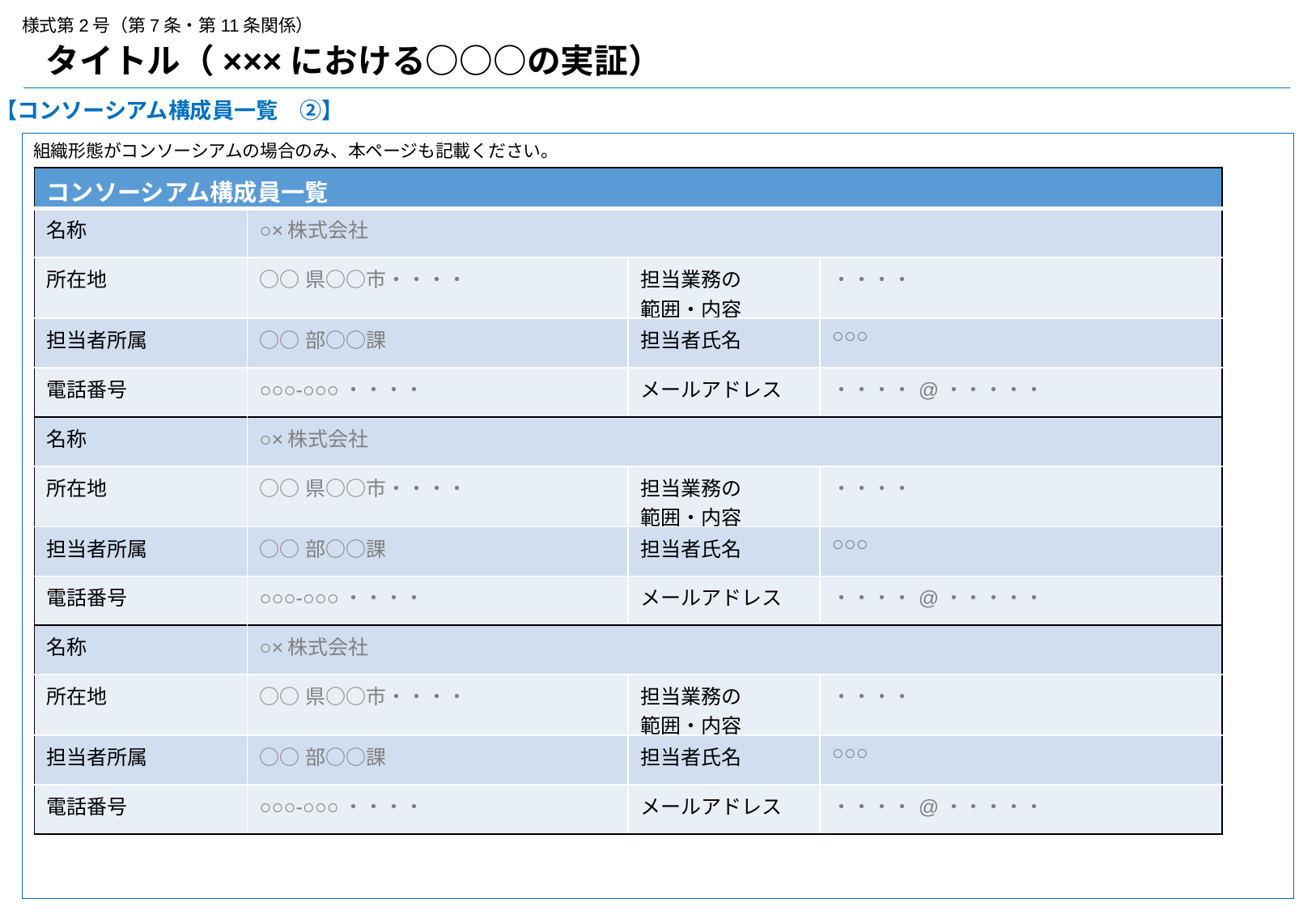

様式第2号（第7条・第11条関係）
　タイトル（×××における○○○の実証）
【コンソーシアム構成員一覧　②】

組織形態がコンソーシアムの場合のみ、本ページも記載ください。
| コンソーシアム構成員一覧 |  |  |  |
| --- | --- | --- | --- |
| 名称 | ○×株式会社 |  |  |
| 所在地 | ○○県○○市・・・・ | 担当業務の 範囲・内容 | ・・・・ |
| 担当者所属 | ○○部○○課 | 担当者氏名 | ○○○ |
| 電話番号 | ○○○-○○○・・・・ | メールアドレス | ・・・・@・・・・・ |
| 名称 | ○×株式会社 |  |  |
| --- | --- | --- | --- |
| 所在地 | ○○県○○市・・・・ | 担当業務の 範囲・内容 | ・・・・ |
| 担当者所属 | ○○部○○課 | 担当者氏名 | ○○○ |
| 電話番号 | ○○○-○○○・・・・ | メールアドレス | ・・・・@・・・・・ |
| 名称 | ○×株式会社 |  |  |
| --- | --- | --- | --- |
| 所在地 | ○○県○○市・・・・ | 担当業務の 範囲・内容 | ・・・・ |
| 担当者所属 | ○○部○○課 | 担当者氏名 | ○○○ |
| 電話番号 | ○○○-○○○・・・・ | メールアドレス | ・・・・@・・・・・ |